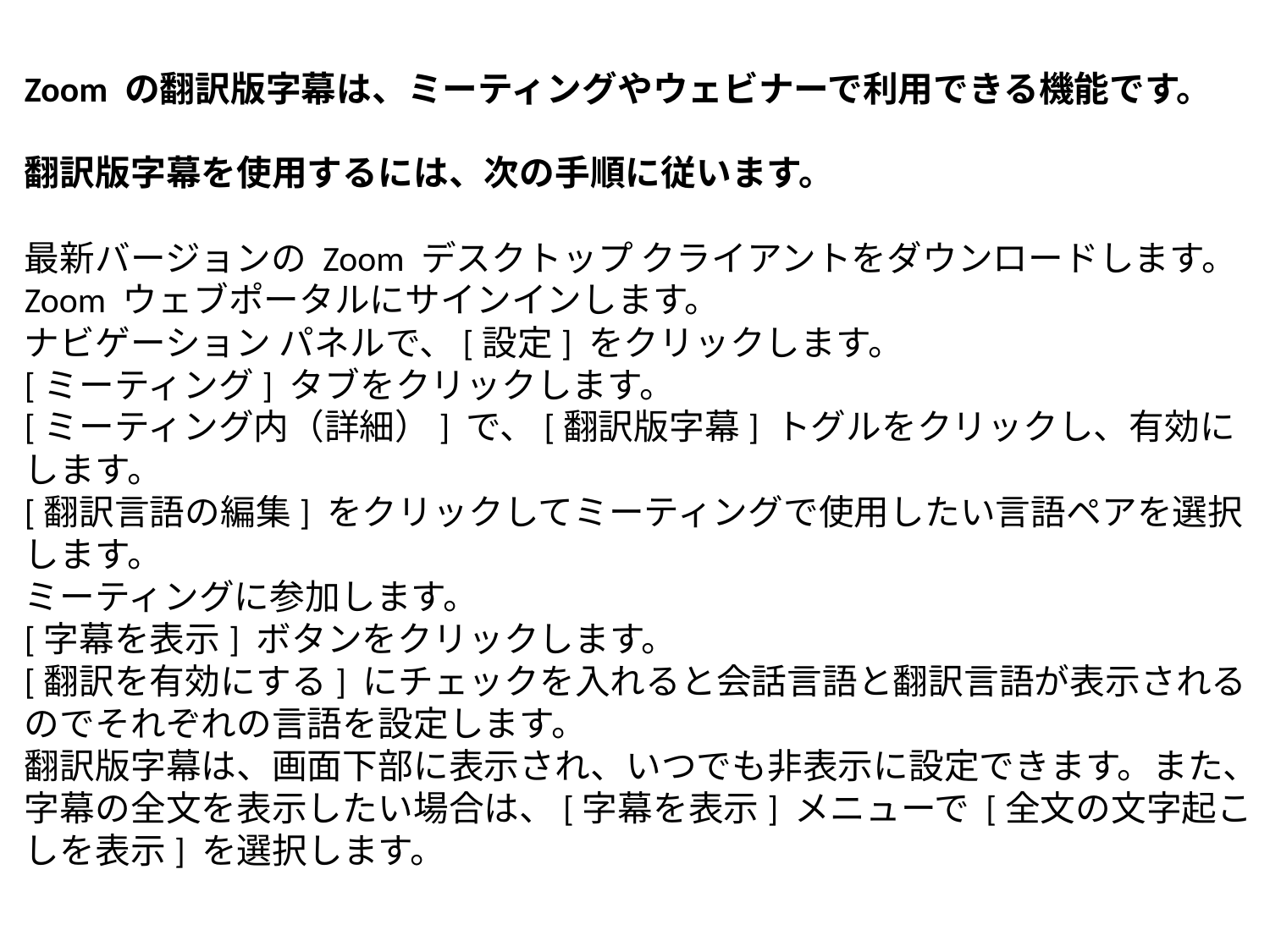

Zoom の翻訳版字幕は、ミーティングやウェビナーで利用できる機能です。

翻訳版字幕を使用するには、次の手順に従います。
﻿
最新バージョンの Zoom デスクトップ クライアントをダウンロードします。﻿
Zoom ウェブポータルにサインインします。﻿
ナビゲーション パネルで、[設定] をクリックします。﻿
[ミーティング] タブをクリックします。﻿
[ミーティング内（詳細）] で、[翻訳版字幕] トグルをクリックし、有効にします。﻿
[翻訳言語の編集] をクリックしてミーティングで使用したい言語ペアを選択します。﻿
ミーティングに参加します。﻿
[字幕を表示] ボタンをクリックします。﻿
[翻訳を有効にする] にチェックを入れると会話言語と翻訳言語が表示されるのでそれぞれの言語を設定します。﻿
翻訳版字幕は、画面下部に表示され、いつでも非表示に設定できます。また、字幕の全文を表示したい場合は、[字幕を表示] メニューで [全文の文字起こしを表示] を選択します。﻿